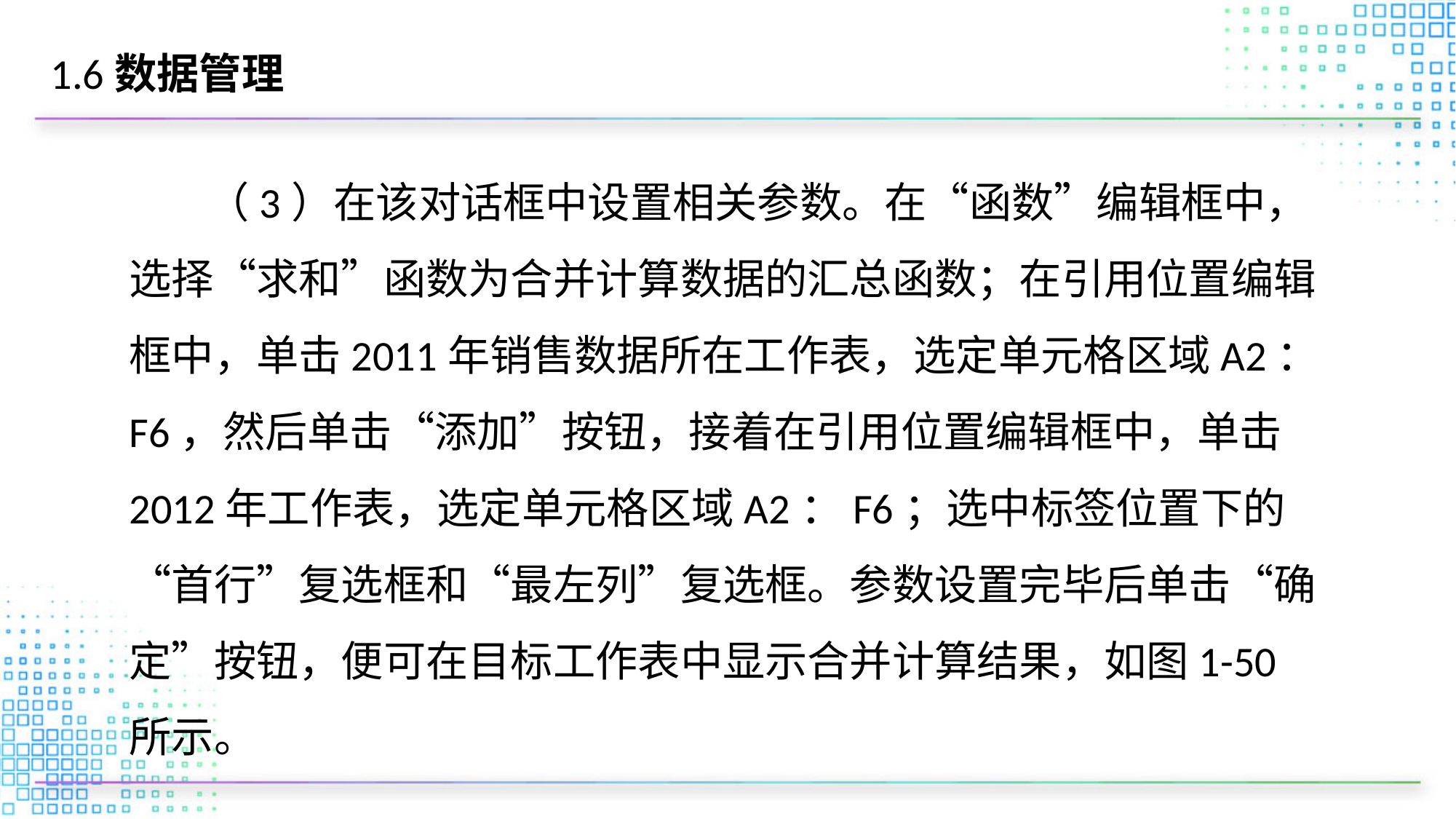

# 1.6数据管理
       （3）在该对话框中设置相关参数。在“函数”编辑框中，选择“求和”函数为合并计算数据的汇总函数；在引用位置编辑框中，单击2011年销售数据所在工作表，选定单元格区域A2：F6，然后单击“添加”按钮，接着在引用位置编辑框中，单击2012年工作表，选定单元格区域A2：F6；选中标签位置下的“首行”复选框和“最左列”复选框。参数设置完毕后单击“确定”按钮，便可在目标工作表中显示合并计算结果，如图1-50所示。